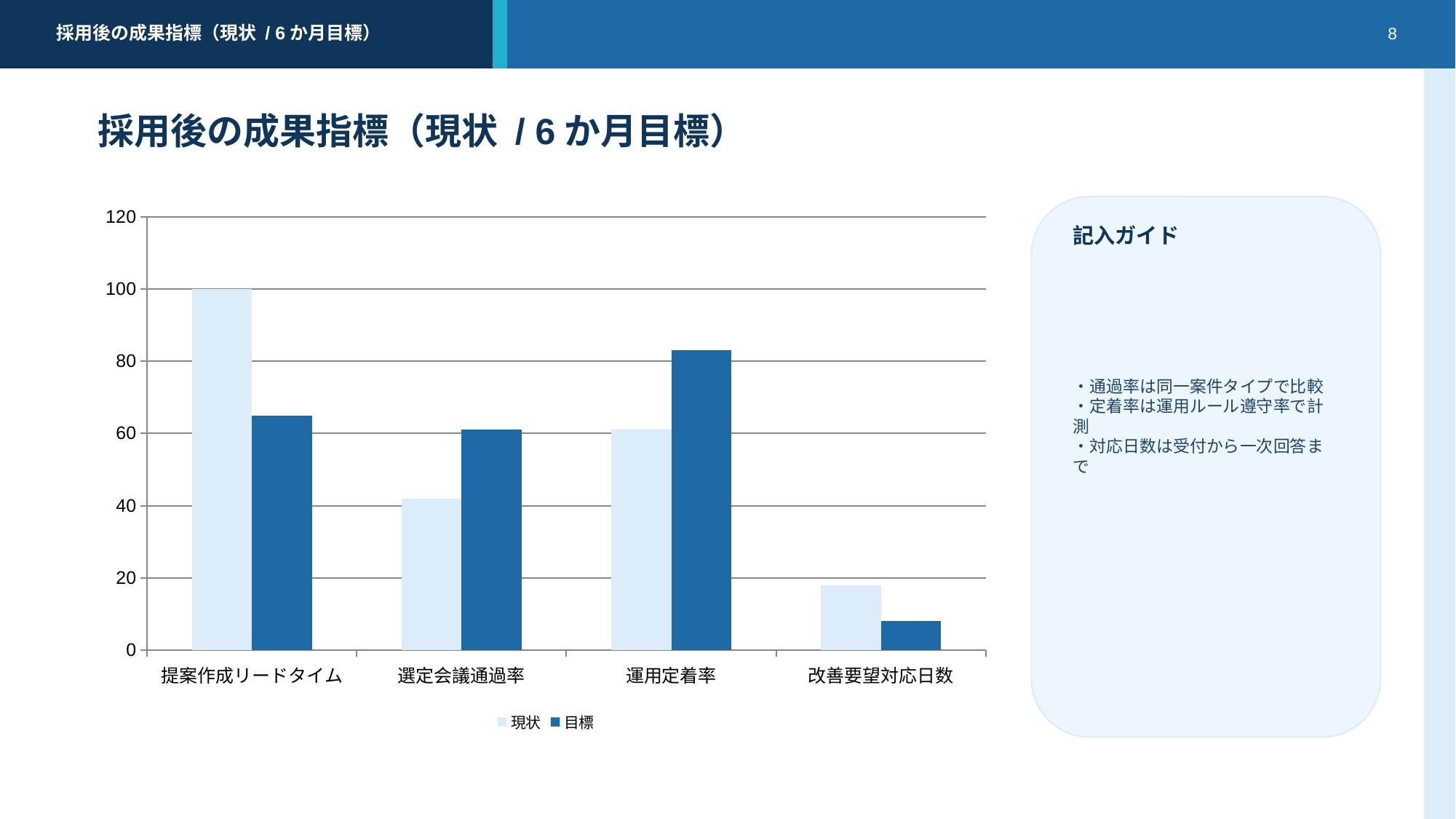

採用後の成果指標（現状 / 6か月目標）
8

採用後の成果指標（現状 / 6か月目標）

### Chart

| Category | 現状 | 目標 |
|---|---|---|
| 提案作成リードタイム | 100.0 | 65.0 |
| 選定会議通過率 | 42.0 | 61.0 |
| 運用定着率 | 61.0 | 83.0 |
| 改善要望対応日数 | 18.0 | 8.0 |
記入ガイド
・通過率は同一案件タイプで比較
・定着率は運用ルール遵守率で計測
・対応日数は受付から一次回答まで